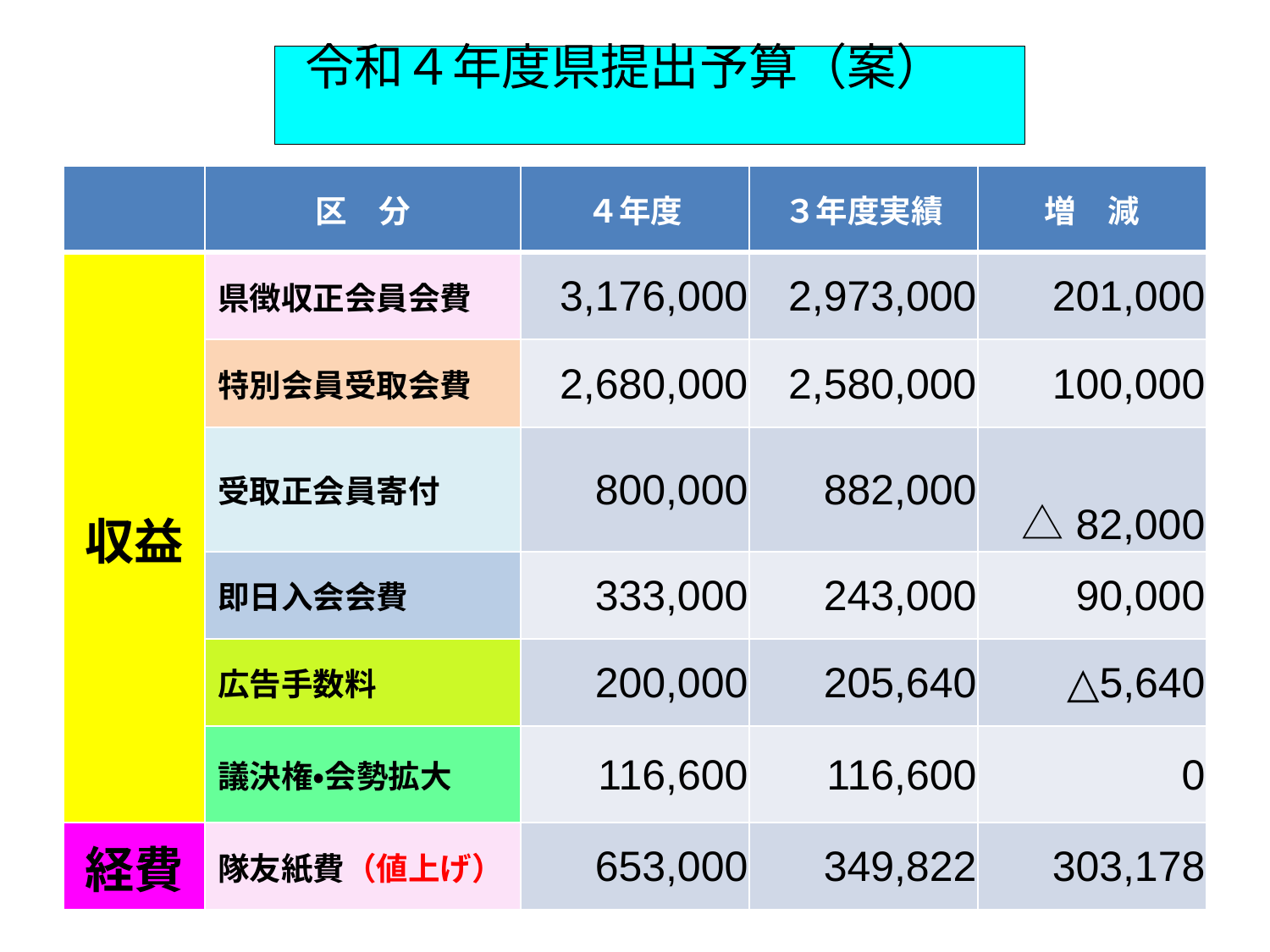

# 令和４年度県提出予算（案）
|  | 区　分 | ４年度 | ３年度実績 | 増　減 |
| --- | --- | --- | --- | --- |
| 収益 | 県徴収正会員会費 | 3,176,000 | 2,973,000 | 201,000 |
|  | 特別会員受取会費 | 2,680,000 | 2,580,000 | 100,000 |
|  | 受取正会員寄付 | 800,000 | 882,000 | △82,000 |
|  | 即日入会会費 | 333,000 | 243,000 | 90,000 |
|  | 広告手数料 | 200,000 | 205,640 | △5,640 |
|  | 議決権・会勢拡大 | 116,600 | 116,600 | 0 |
| 経費 | 隊友紙費（値上げ） | 653,000 | 349,822 | 303,178 |